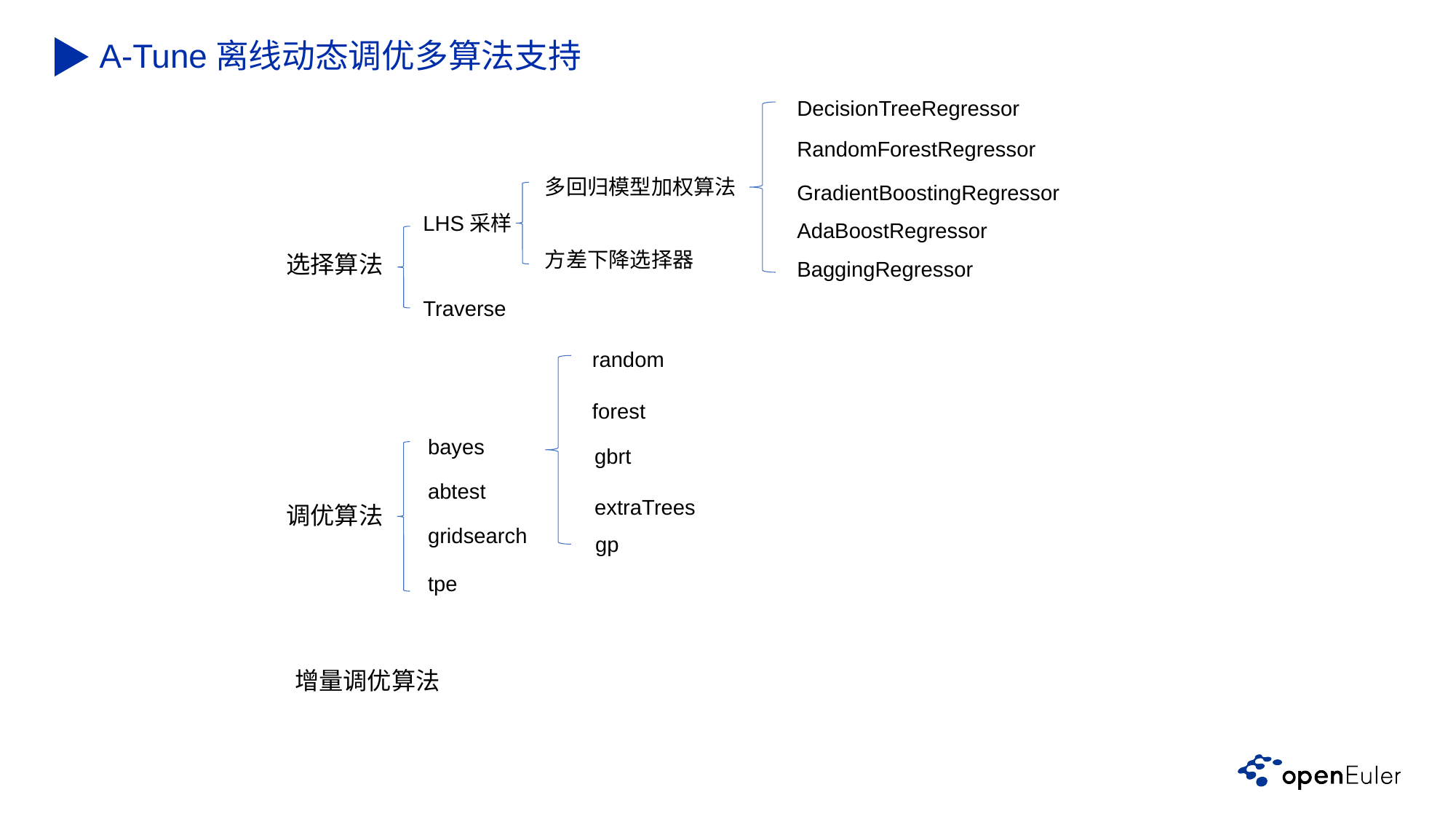

A-Tune离线动态调优多算法支持
DecisionTreeRegressor

RandomForestRegressor
多回归模型加权算法
GradientBoostingRegressor

LHS采样
AdaBoostRegressor

方差下降选择器
选择算法
BaggingRegressor
Traverse
random

forest
bayes
gbrt

abtest
extraTrees
调优算法
gridsearch
gp
tpe
增量调优算法